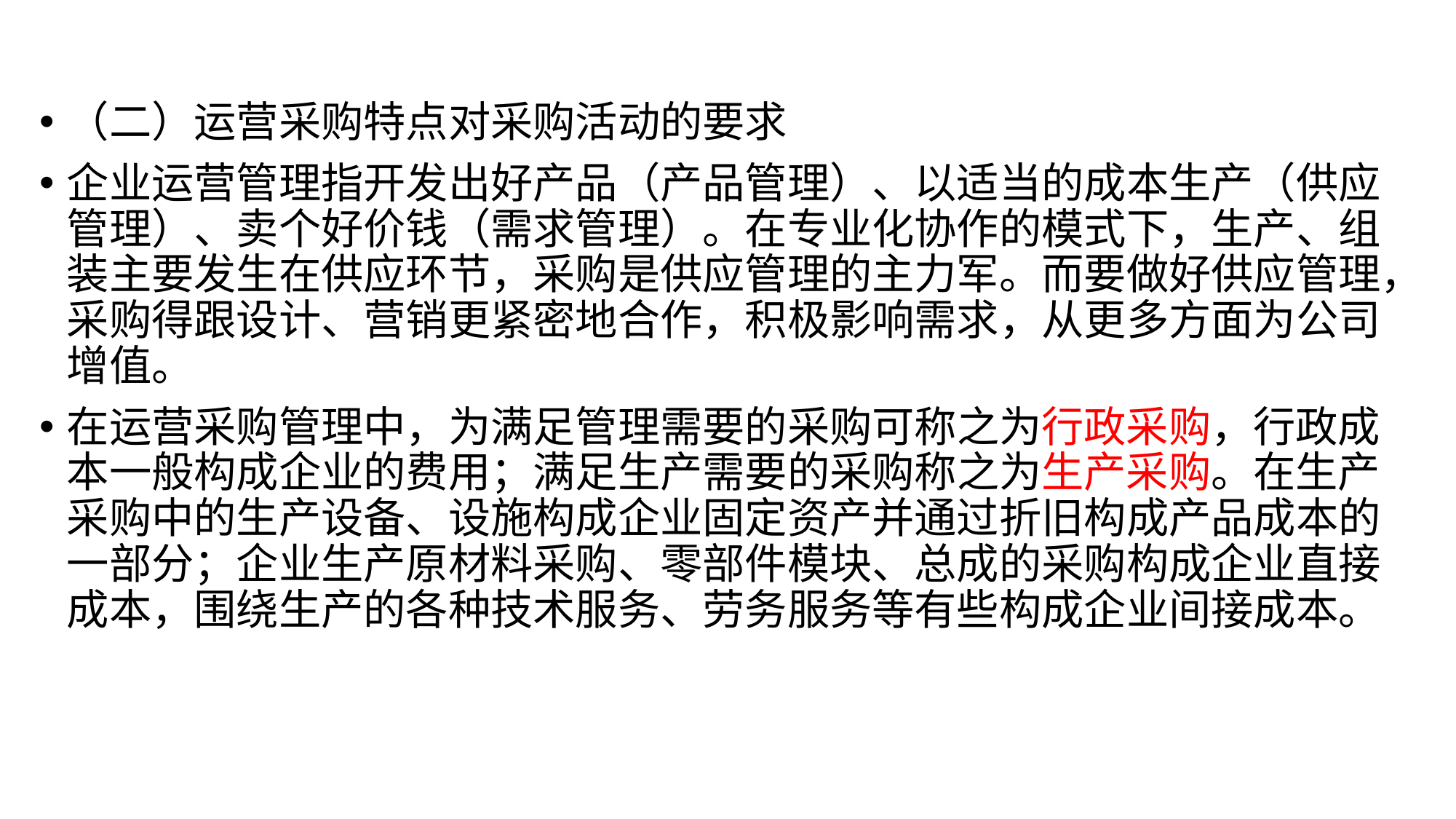

（二）运营采购特点对采购活动的要求
企业运营管理指开发出好产品（产品管理）、以适当的成本生产（供应管理）、卖个好价钱（需求管理）。在专业化协作的模式下，生产、组装主要发生在供应环节，采购是供应管理的主力军。而要做好供应管理，采购得跟设计、营销更紧密地合作，积极影响需求，从更多方面为公司增值。
在运营采购管理中，为满足管理需要的采购可称之为行政采购，行政成本一般构成企业的费用；满足生产需要的采购称之为生产采购。在生产采购中的生产设备、设施构成企业固定资产并通过折旧构成产品成本的一部分；企业生产原材料采购、零部件模块、总成的采购构成企业直接成本，围绕生产的各种技术服务、劳务服务等有些构成企业间接成本。